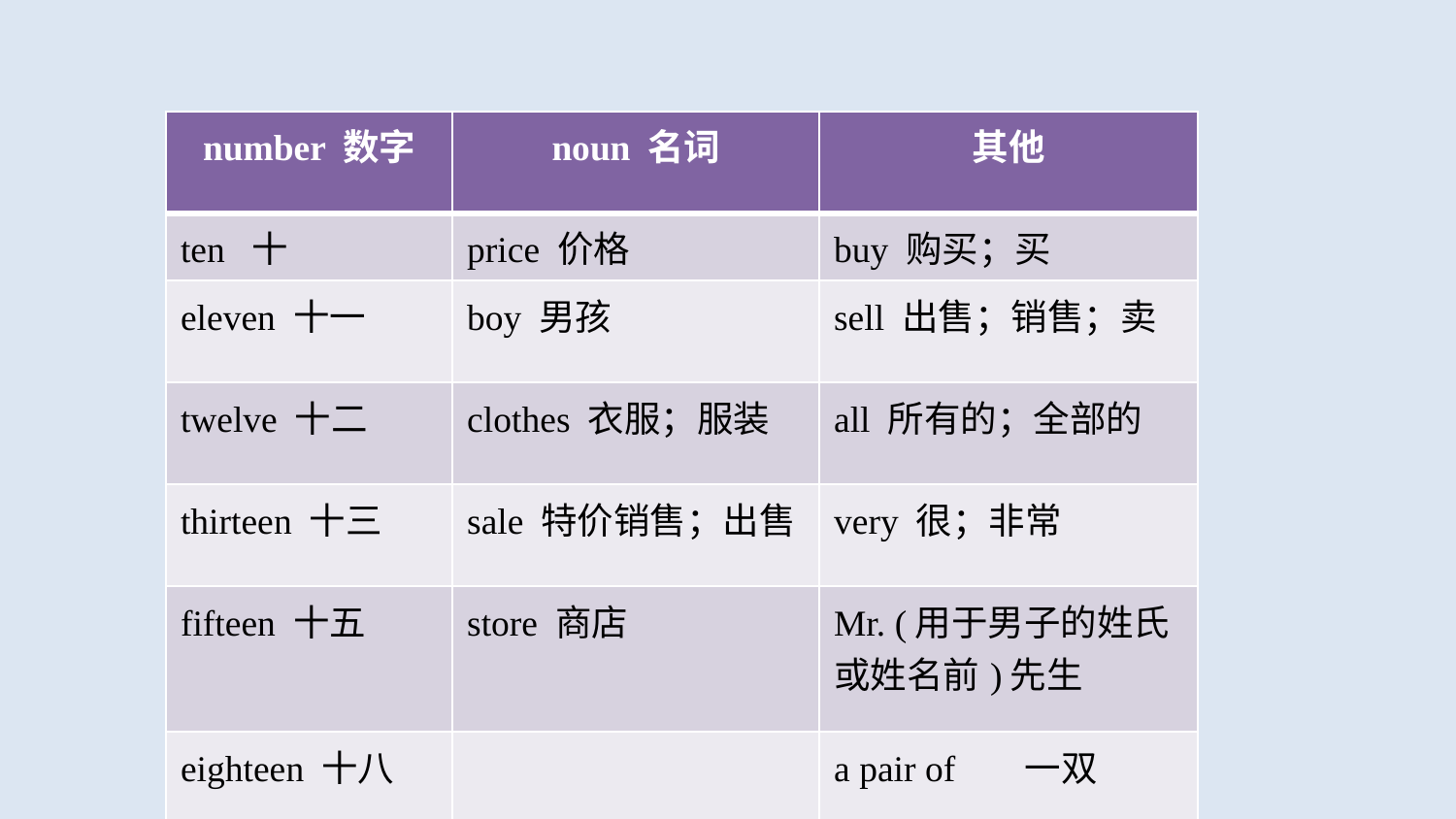

| number 数字 | noun 名词 | 其他 |
| --- | --- | --- |
| ten 十 | price 价格 | buy 购买；买 |
| eleven 十一 | boy 男孩 | sell 出售；销售；卖 |
| twelve 十二 | clothes 衣服；服装 | all 所有的；全部的 |
| thirteen 十三 | sale 特价销售；出售 | very 很；非常 |
| fifteen 十五 | store 商店 | Mr. (用于男子的姓氏或姓名前)先生 |
| eighteen 十八 |  | a pair of　 一双 |
| twenty 二十 |  |  |
| thirty 三十 |  |  |